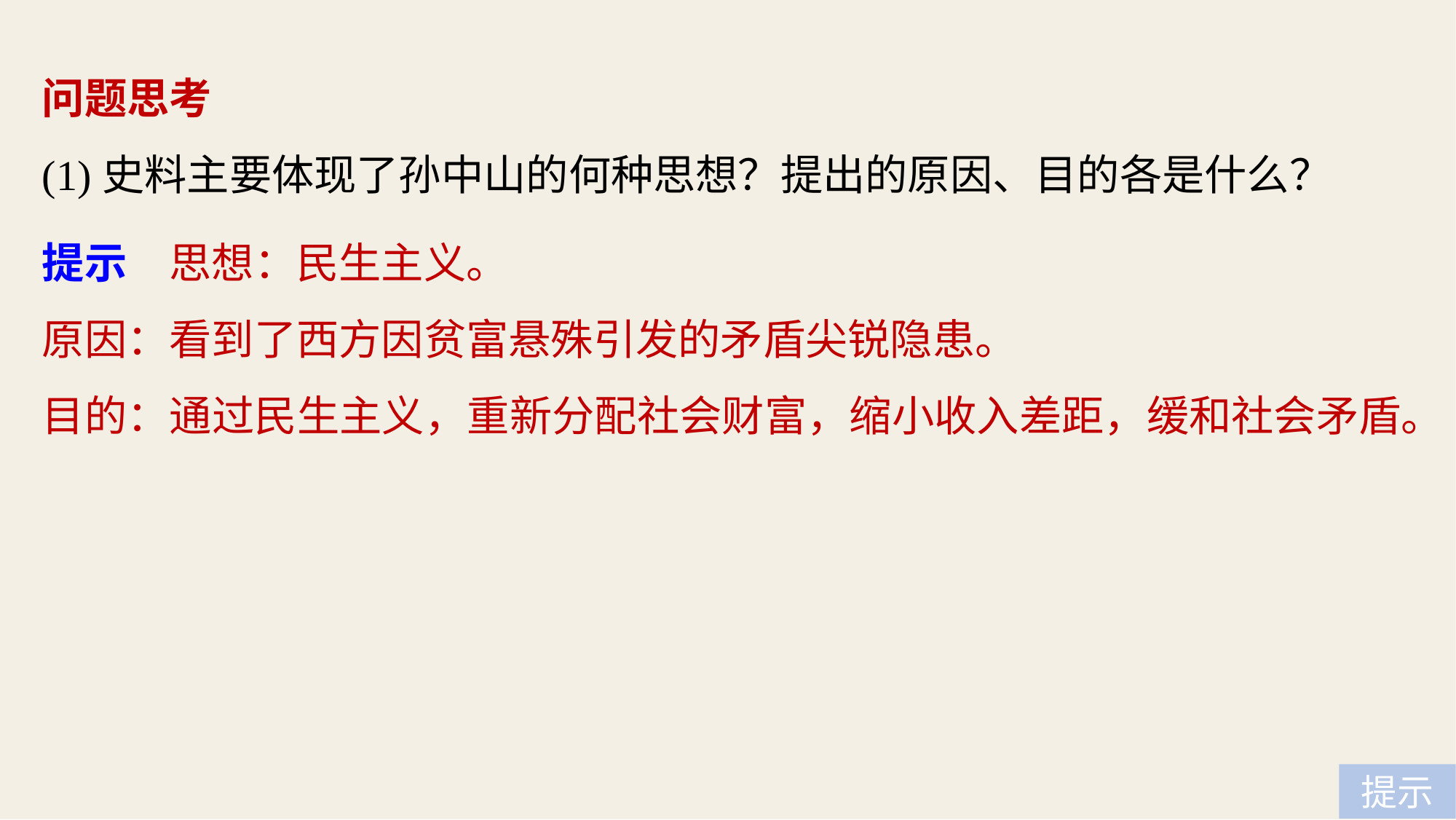

问题思考
(1)史料主要体现了孙中山的何种思想？提出的原因、目的各是什么？
提示　思想：民生主义。
原因：看到了西方因贫富悬殊引发的矛盾尖锐隐患。
目的：通过民生主义，重新分配社会财富，缩小收入差距，缓和社会矛盾。
提示